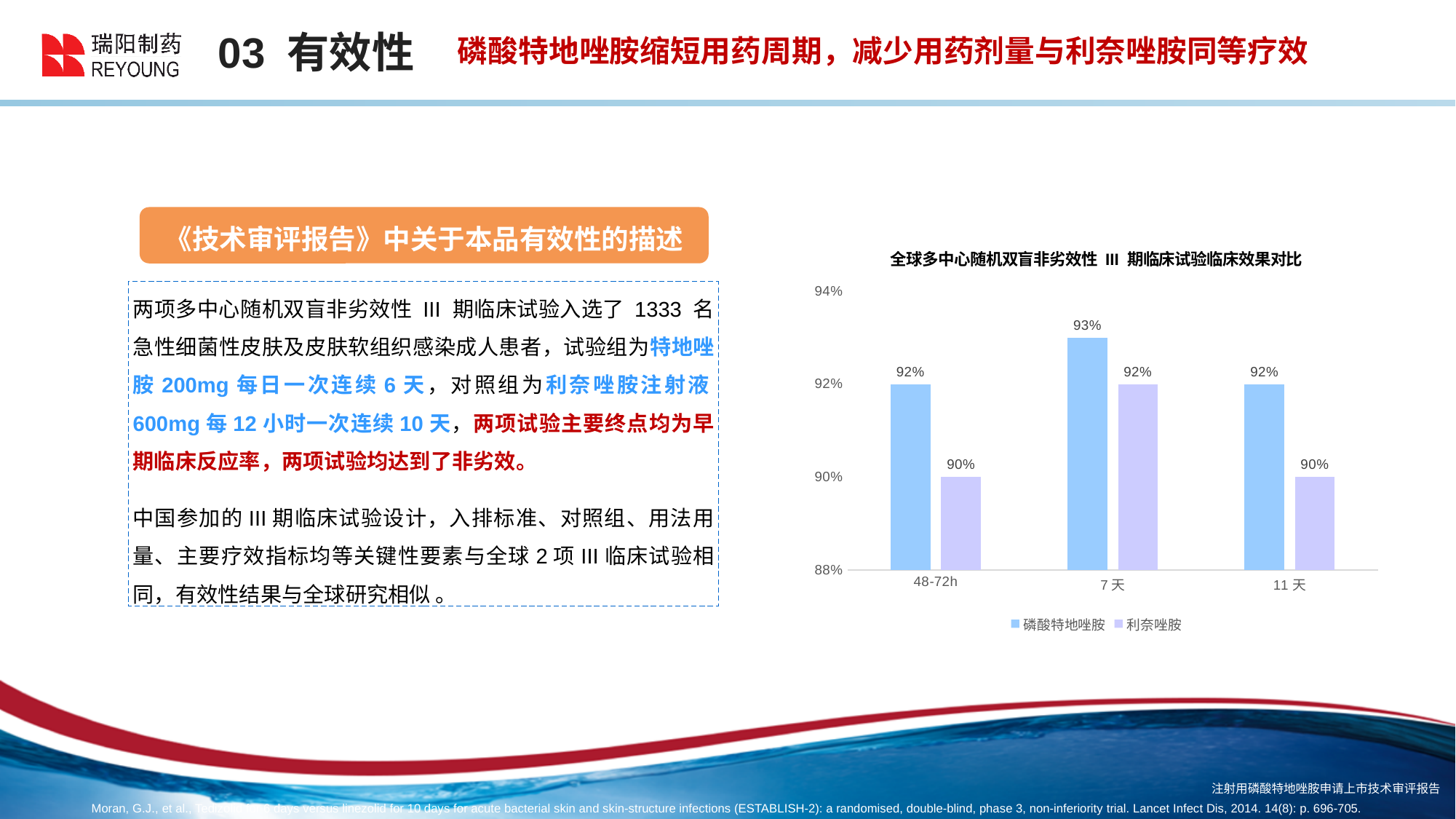

03 有效性
磷酸特地唑胺缩短用药周期，减少用药剂量与利奈唑胺同等疗效
《技术审评报告》中关于本品有效性的描述

### Chart: 全球多中心随机双盲非劣效性 III 期临床试验临床效果对比

| Category | 磷酸特地唑胺 | 利奈唑胺 |
|---|---|---|
| 48-72h | 0.92 | 0.9 |
| 7天 | 0.93 | 0.92 |
| 11天 | 0.92 | 0.9 |
两项多中心随机双盲非劣效性 III 期临床试验入选了 1333 名急性细菌性皮肤及皮肤软组织感染成人患者，试验组为特地唑胺200mg每日一次连续6天，对照组为利奈唑胺注射液600mg每12小时一次连续10天，两项试验主要终点均为早期临床反应率，两项试验均达到了非劣效。
中国参加的III期临床试验设计，入排标准、对照组、用法用量、主要疗效指标均等关键性要素与全球2项III临床试验相同，有效性结果与全球研究相似 。
注射用磷酸特地唑胺申请上市技术审评报告

Moran, G.J., et al., Tedizolid for 6 days versus linezolid for 10 days for acute bacterial skin and skin-structure infections (ESTABLISH-2): a randomised, double-blind, phase 3, non-inferiority trial. Lancet Infect Dis, 2014. 14(8): p. 696-705.